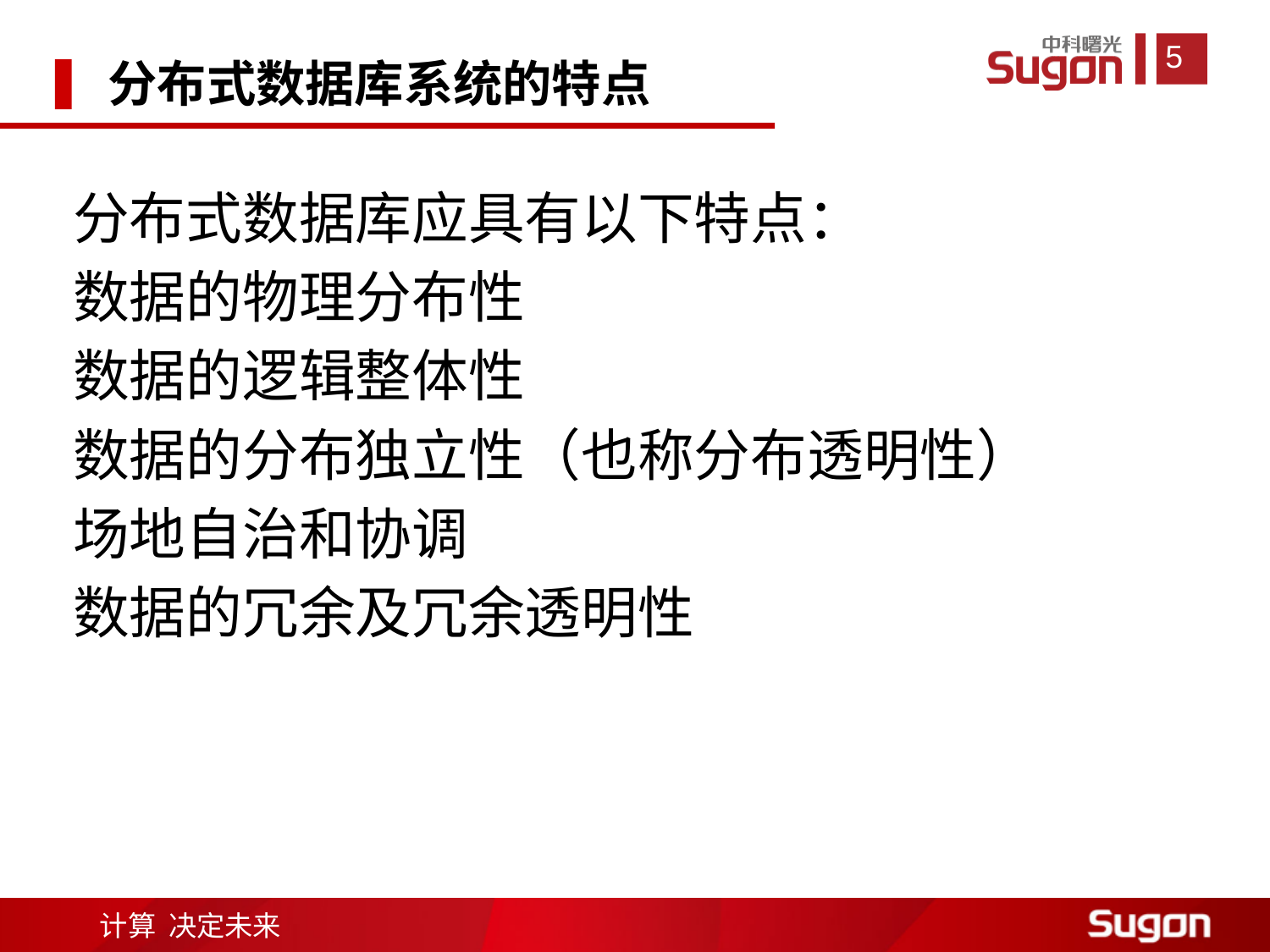

分布式数据库系统的特点

分布式数据库应具有以下特点：
数据的物理分布性
数据的逻辑整体性
数据的分布独立性（也称分布透明性）
场地自治和协调
数据的冗余及冗余透明性